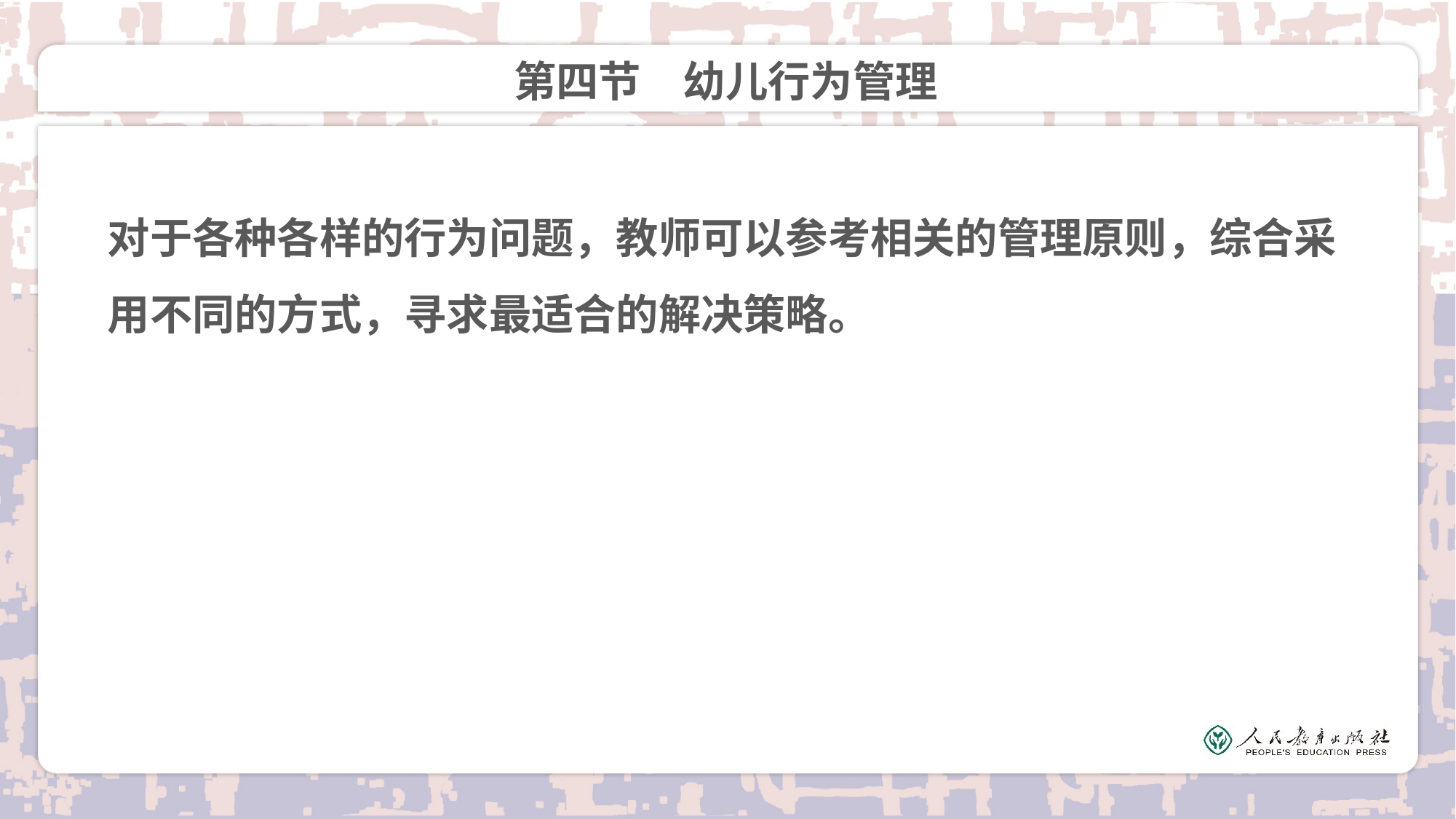

# 第四节　幼儿行为管理
对于各种各样的行为问题，教师可以参考相关的管理原则，综合采用不同的方式，寻求最适合的解决策略。